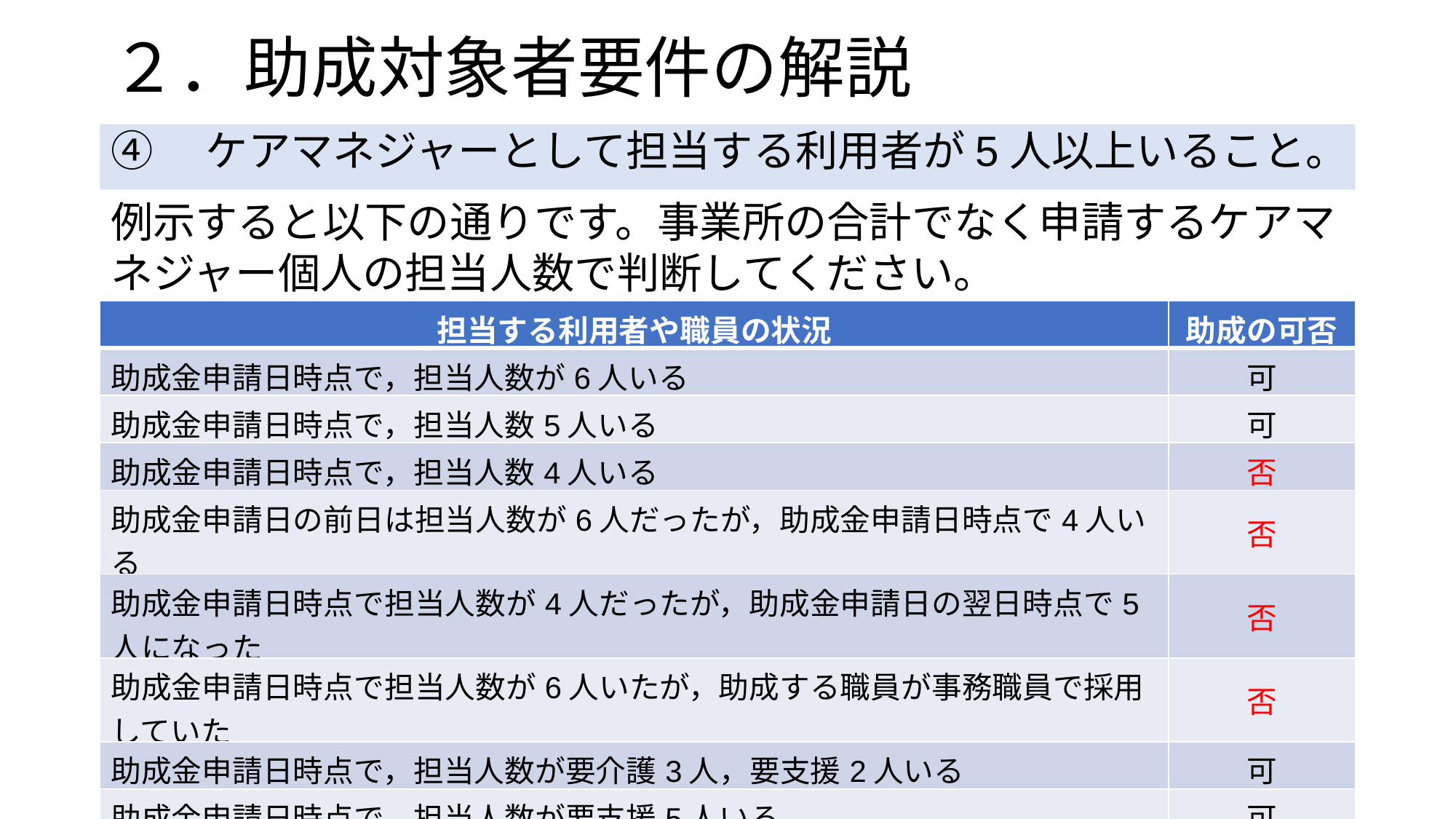

# ２．助成対象者要件の解説
④　ケアマネジャーとして担当する利用者が5人以上いること。
例示すると以下の通りです。事業所の合計でなく申請するケアマネジャー個人の担当人数で判断してください。
| 担当する利用者や職員の状況 | 助成の可否 |
| --- | --- |
| 助成金申請日時点で，担当人数が6人いる | 可 |
| 助成金申請日時点で，担当人数5人いる | 可 |
| 助成金申請日時点で，担当人数4人いる | 否 |
| 助成金申請日の前日は担当人数が6人だったが，助成金申請日時点で4人いる | 否 |
| 助成金申請日時点で担当人数が4人だったが，助成金申請日の翌日時点で5人になった | 否 |
| 助成金申請日時点で担当人数が6人いたが，助成する職員が事務職員で採用していた | 否 |
| 助成金申請日時点で，担当人数が要介護3人，要支援2人いる | 可 |
| 助成金申請日時点で，担当人数が要支援5人いる。 | 可 |